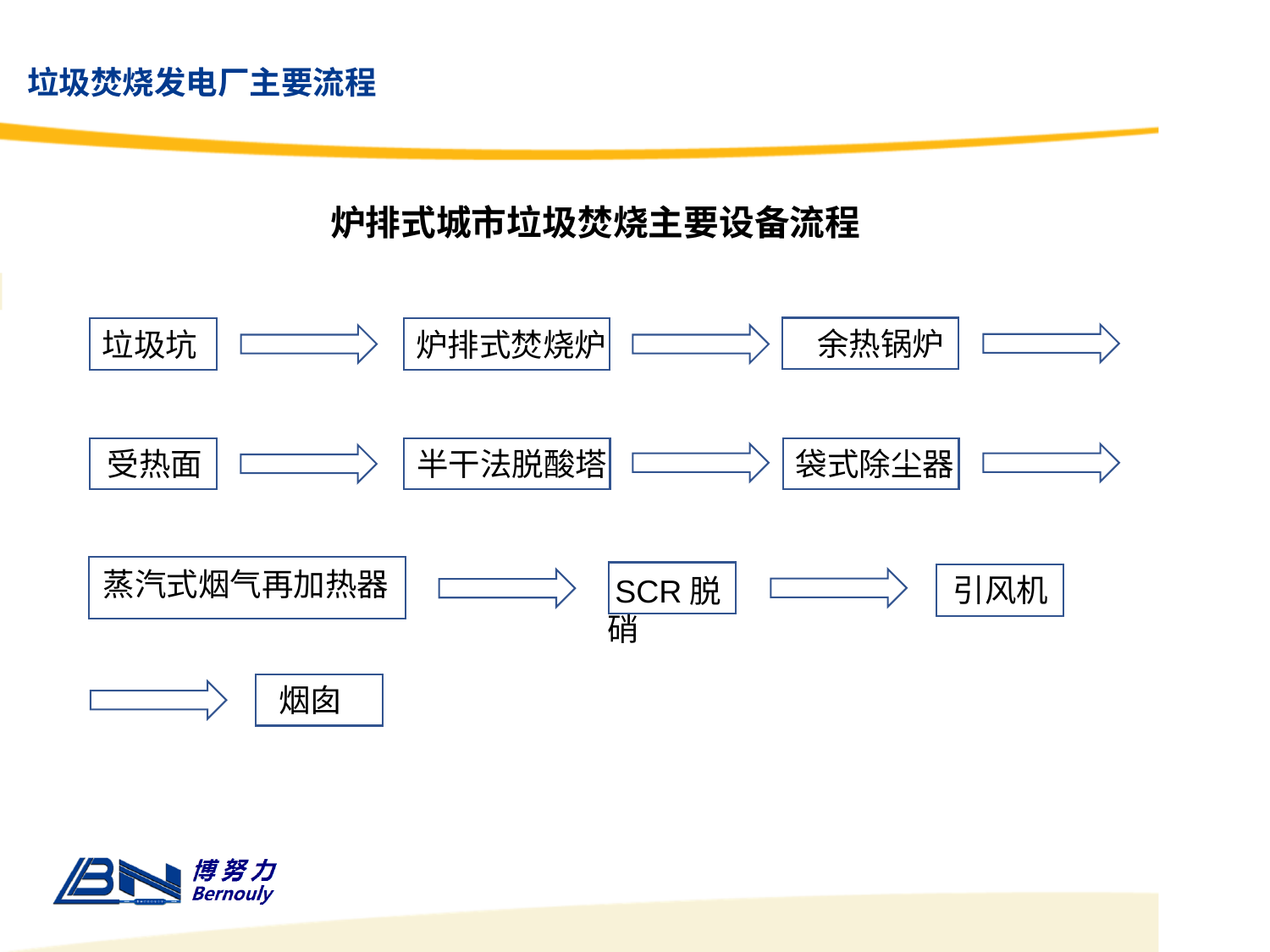

垃圾焚烧发电厂主要流程
炉排式城市垃圾焚烧主要设备流程
  余热锅炉

垃圾坑

炉排式焚烧炉

 受热面

半干法脱酸塔

袋式除尘器

蒸汽式烟气再加热器

 引风机

 SCR脱硝

  烟囱